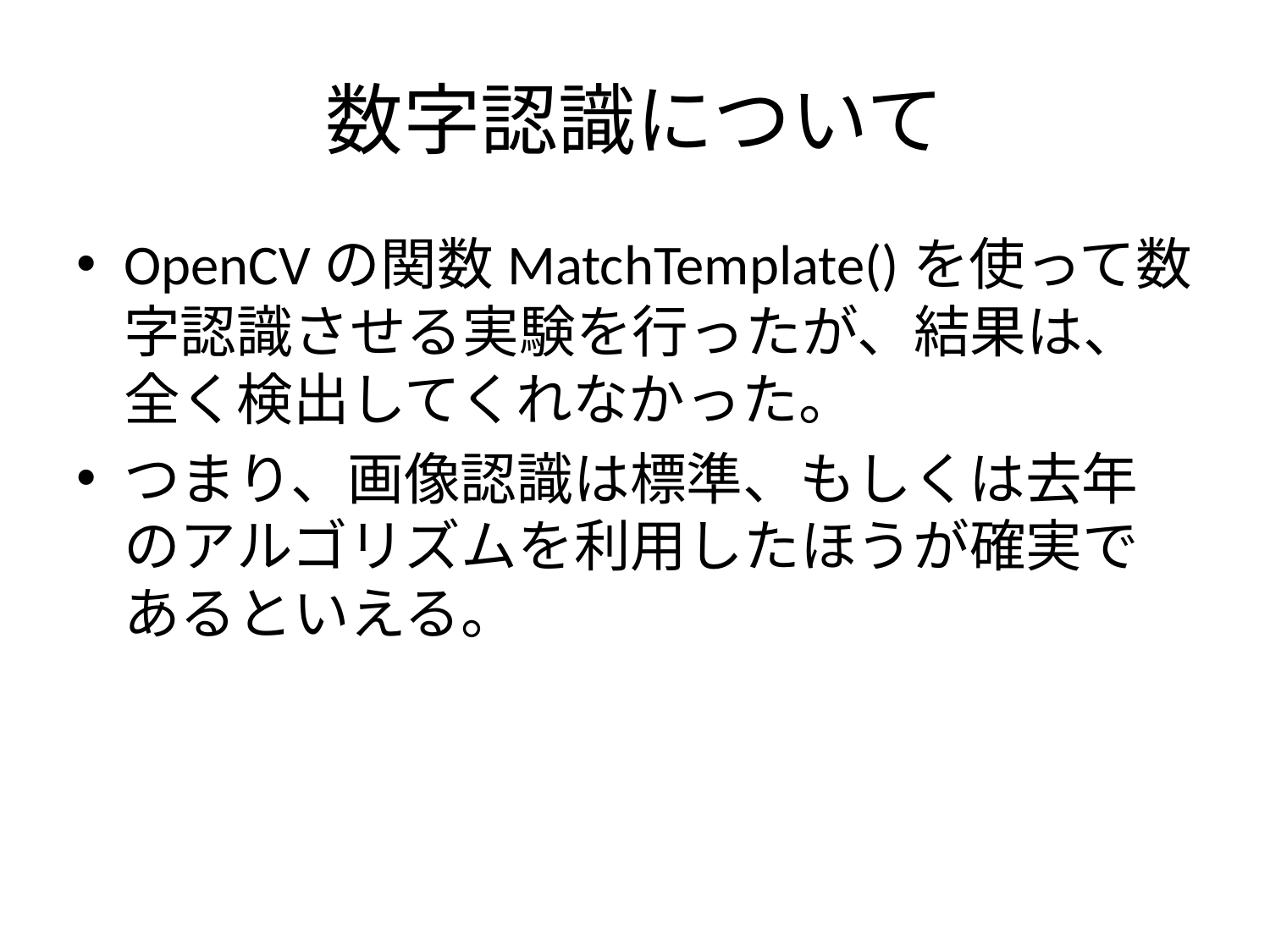

# 数字認識について
OpenCVの関数MatchTemplate()を使って数字認識させる実験を行ったが、結果は、全く検出してくれなかった。
つまり、画像認識は標準、もしくは去年のアルゴリズムを利用したほうが確実であるといえる。